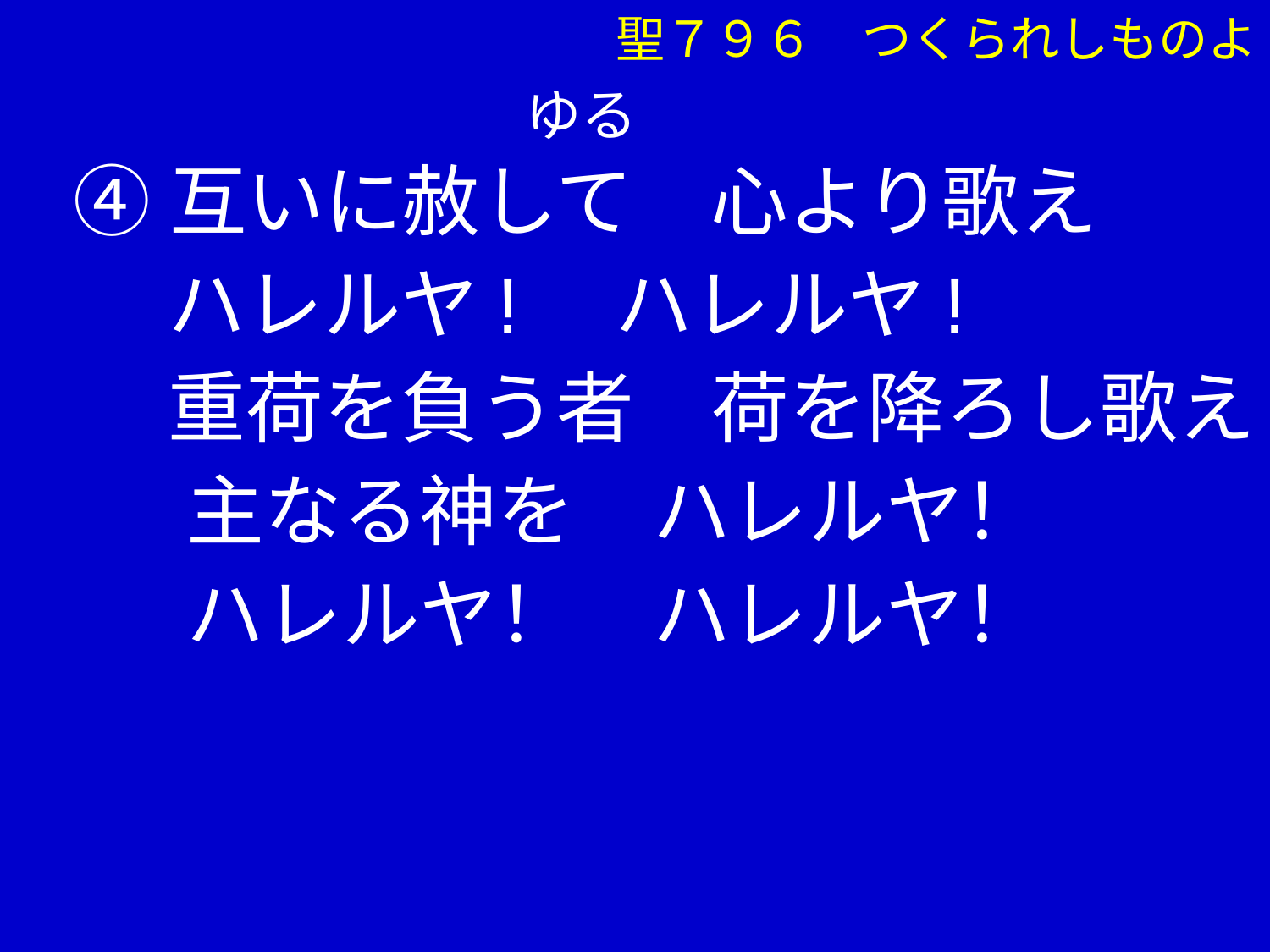

聖７９６　つくられしものよ
　　　　　　　　ゆる
④互いに赦して　心より歌え
　 ハレルヤ!　ハレルヤ!
　 重荷を負う者　荷を降ろし歌え
 　主なる神を　ハレルヤ！
 　ハレルヤ！　ハレルヤ！